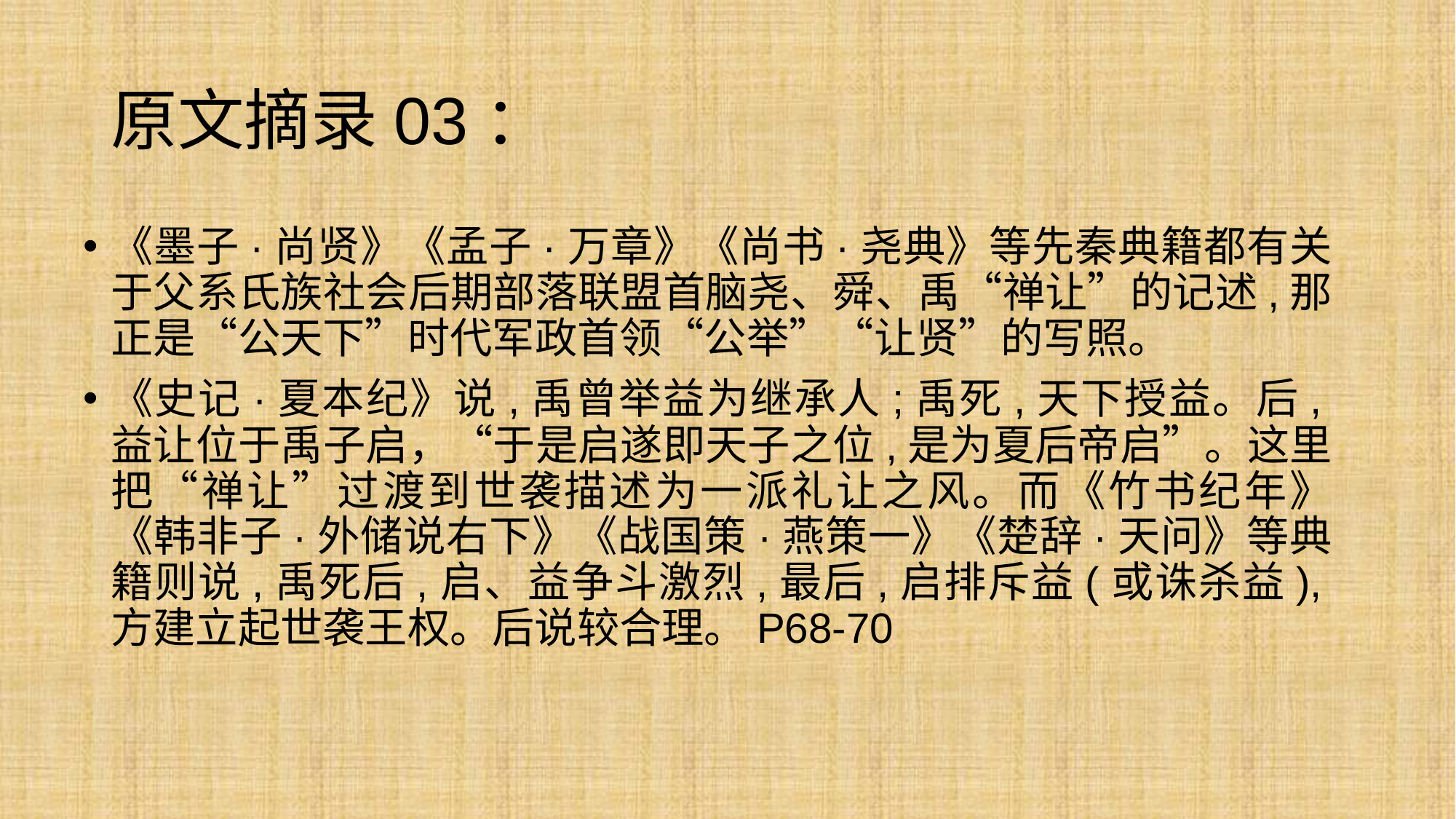

# 原文摘录03：
《墨子·尚贤》《孟子·万章》《尚书·尧典》等先秦典籍都有关于父系氏族社会后期部落联盟首脑尧、舜、禹“禅让”的记述,那正是“公天下”时代军政首领“公举”“让贤”的写照。
《史记·夏本纪》说,禹曾举益为继承人;禹死,天下授益。后,益让位于禹子启，“于是启遂即天子之位,是为夏后帝启”。这里把“禅让”过渡到世袭描述为一派礼让之风。而《竹书纪年》《韩非子·外储说右下》《战国策·燕策一》《楚辞·天问》等典籍则说,禹死后,启、益争斗激烈,最后,启排斥益(或诛杀益),方建立起世袭王权。后说较合理。P68-70